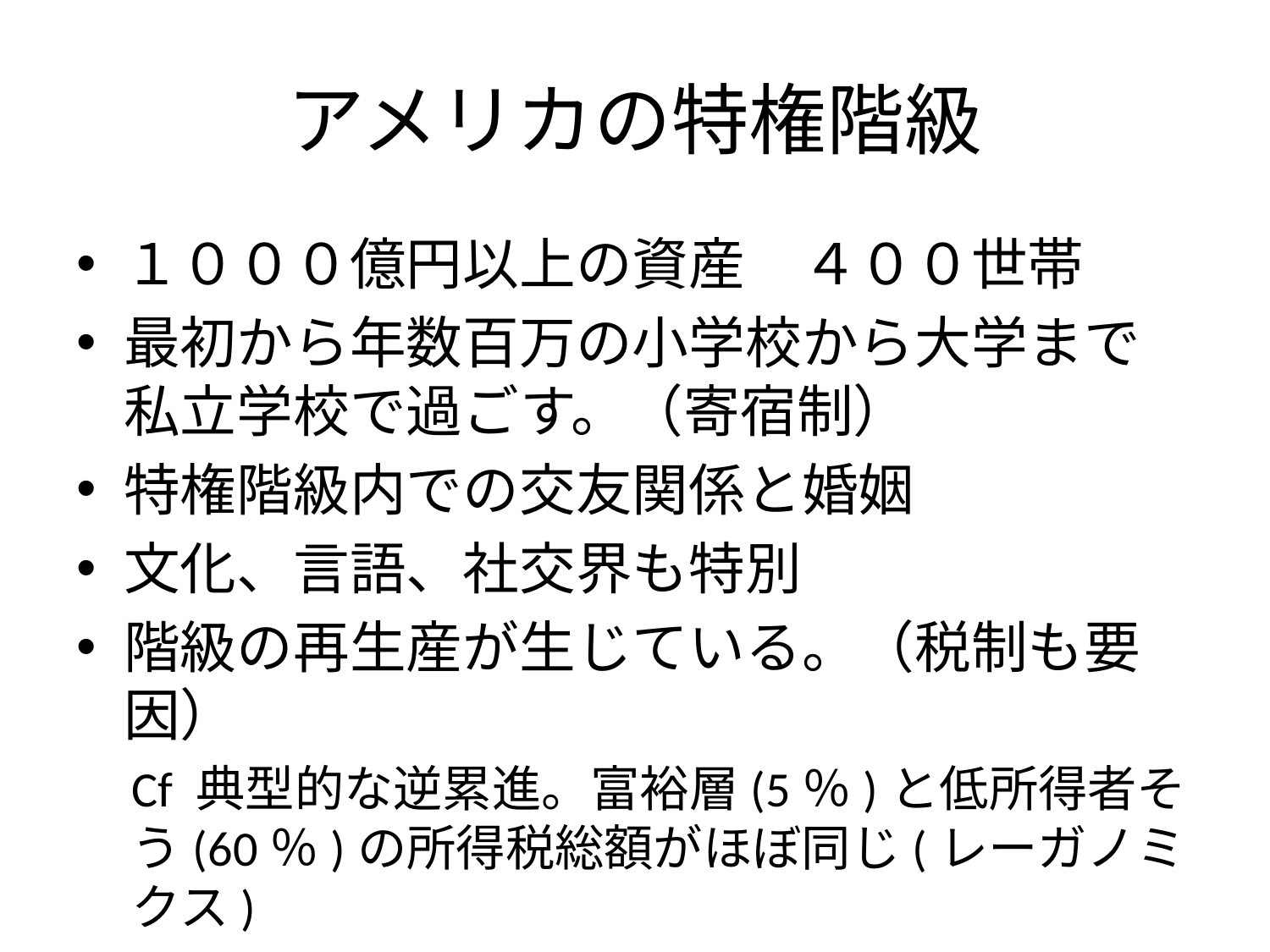

# アメリカの特権階級
１０００億円以上の資産　４００世帯
最初から年数百万の小学校から大学まで私立学校で過ごす。（寄宿制）
特権階級内での交友関係と婚姻
文化、言語、社交界も特別
階級の再生産が生じている。（税制も要因）
Cf 典型的な逆累進。富裕層(5％)と低所得者そう(60％)の所得税総額がほぼ同じ(レーガノミクス)